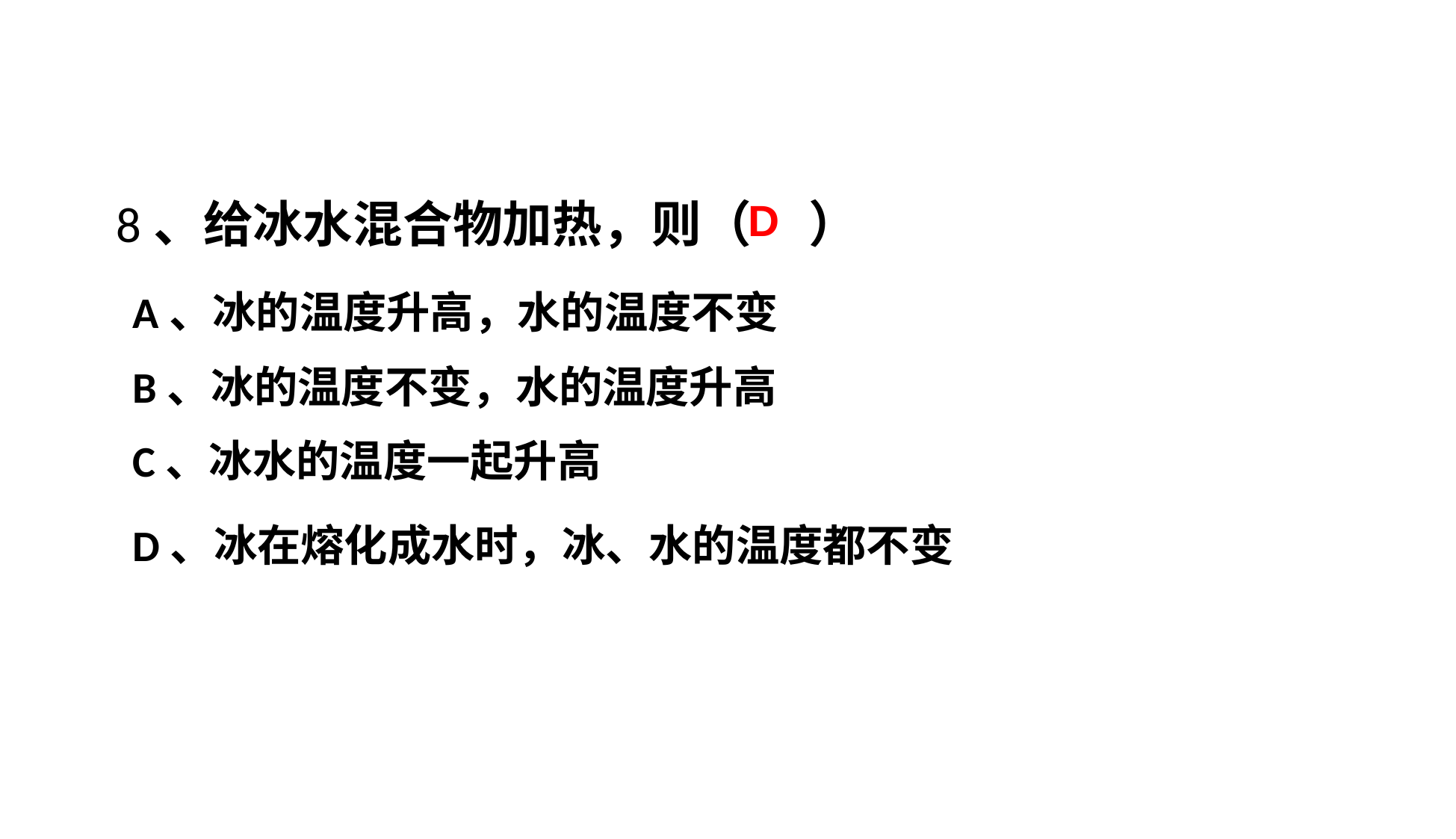

8、给冰水混合物加热，则（     ）
D
A、冰的温度升高，水的温度不变
B、冰的温度不变，水的温度升高
C、冰水的温度一起升高
D、冰在熔化成水时，冰、水的温度都不变